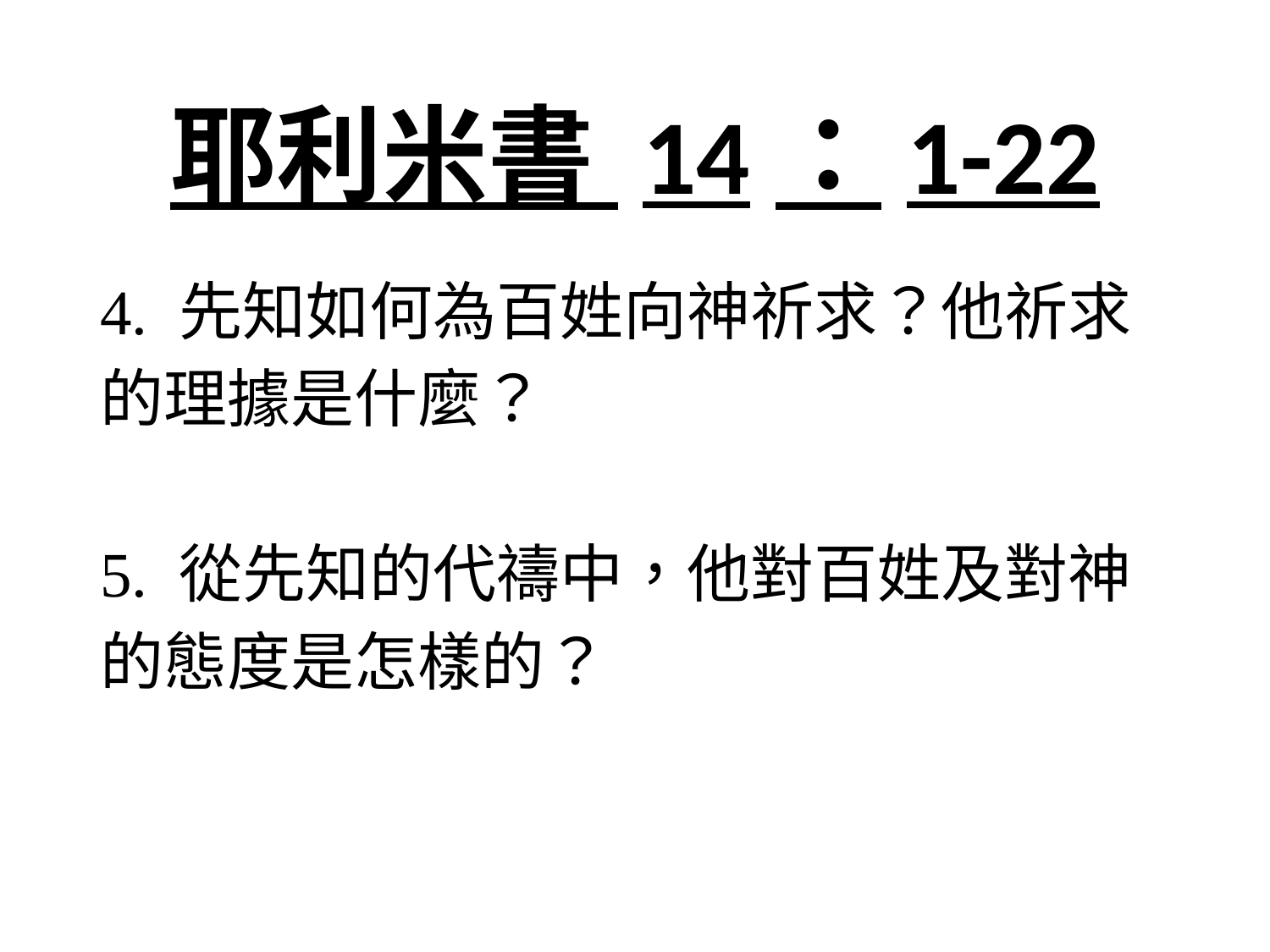

# 耶利米書 14：1-22
4. 先知如何為百姓向神祈求？他祈求的理據是什麼？

5. 從先知的代禱中，他對百姓及對神的態度是怎樣的？